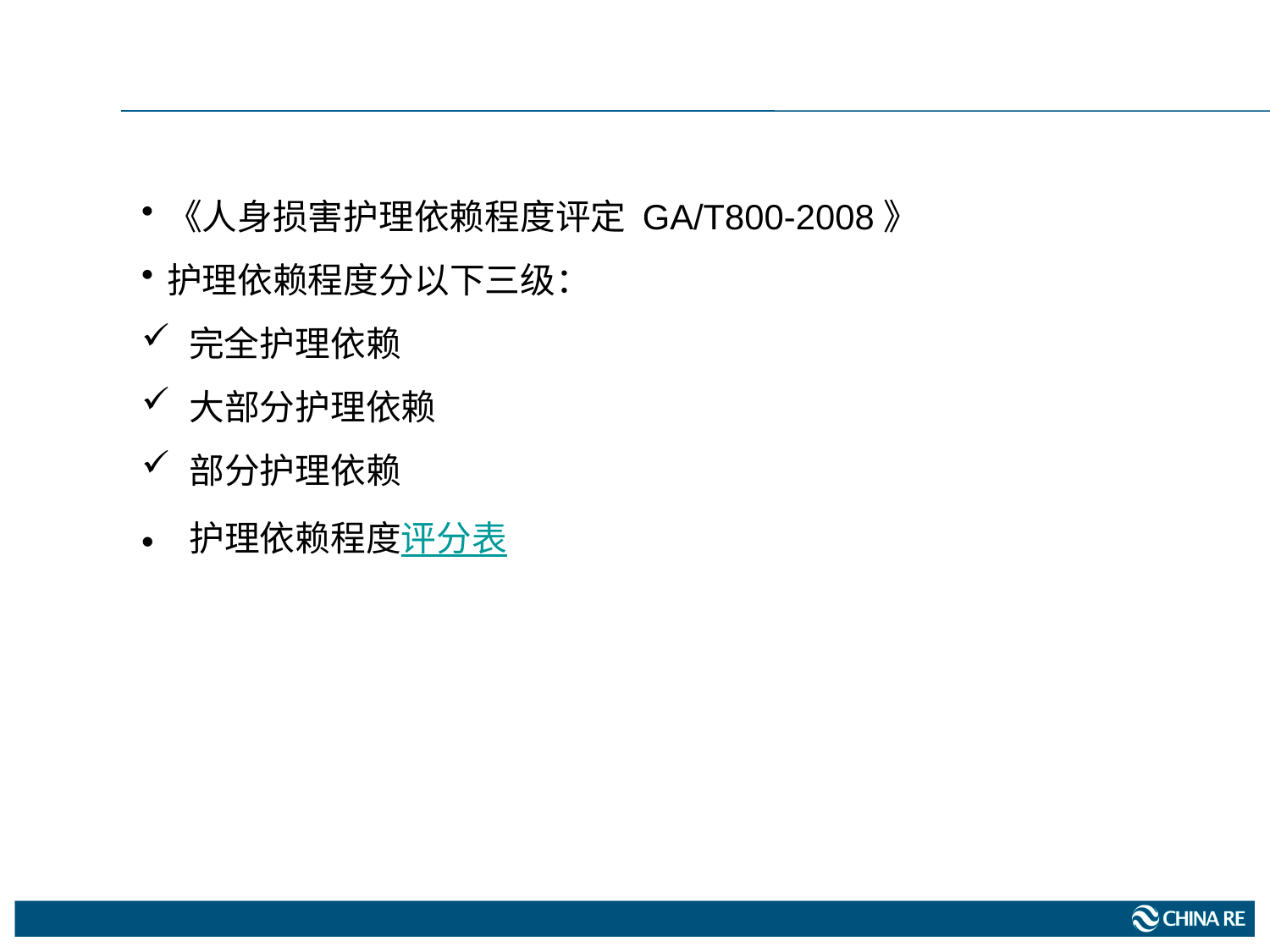

《人身损害护理依赖程度评定 GA/T800-2008》
护理依赖程度分以下三级：
完全护理依赖
大部分护理依赖
部分护理依赖
护理依赖程度评分表